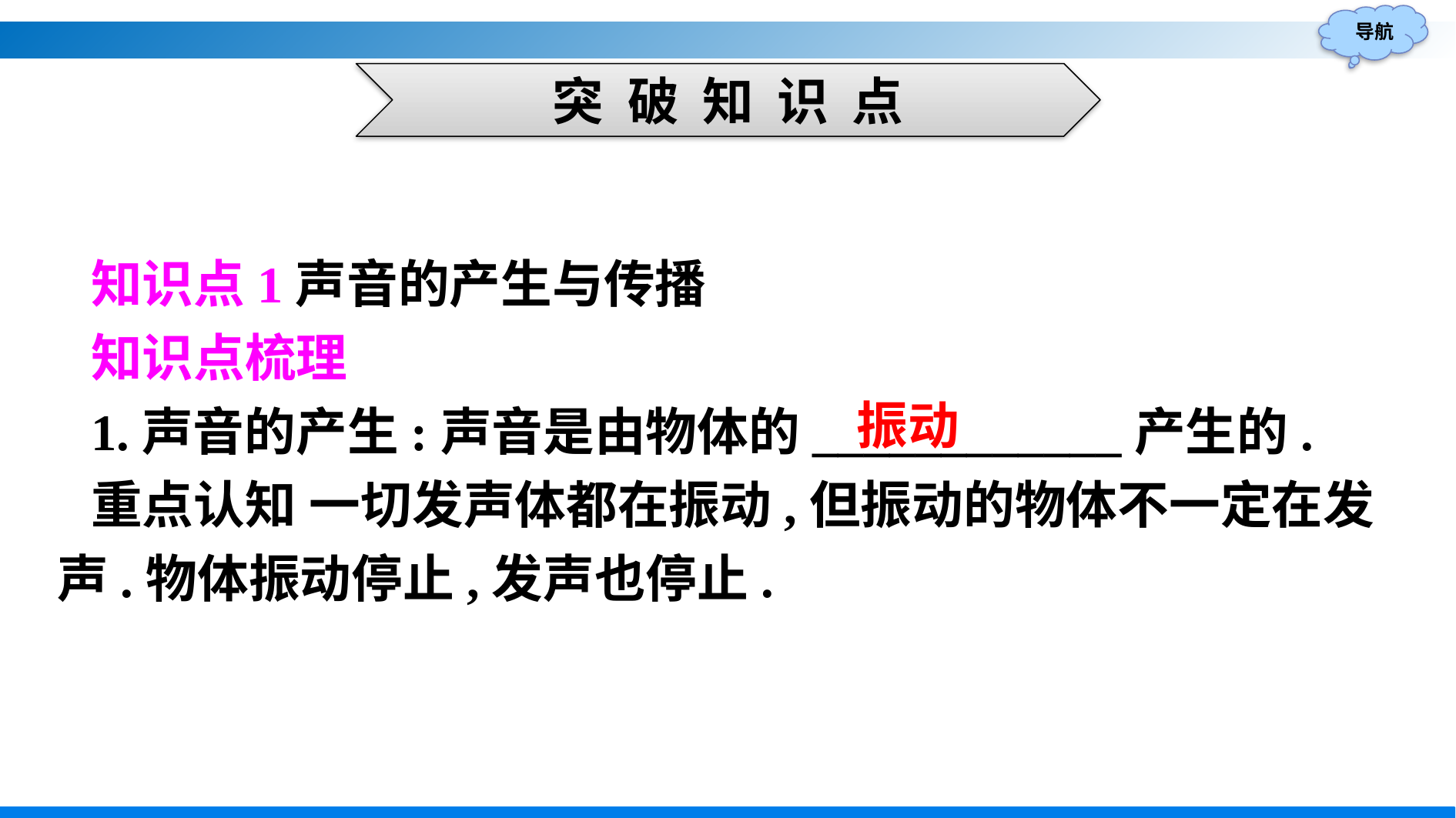

突  破  知  识  点
知识点1声音的产生与传播
知识点梳理
1.声音的产生:声音是由物体的____________产生的.
重点认知 一切发声体都在振动,但振动的物体不一定在发声.物体振动停止,发声也停止.
振动